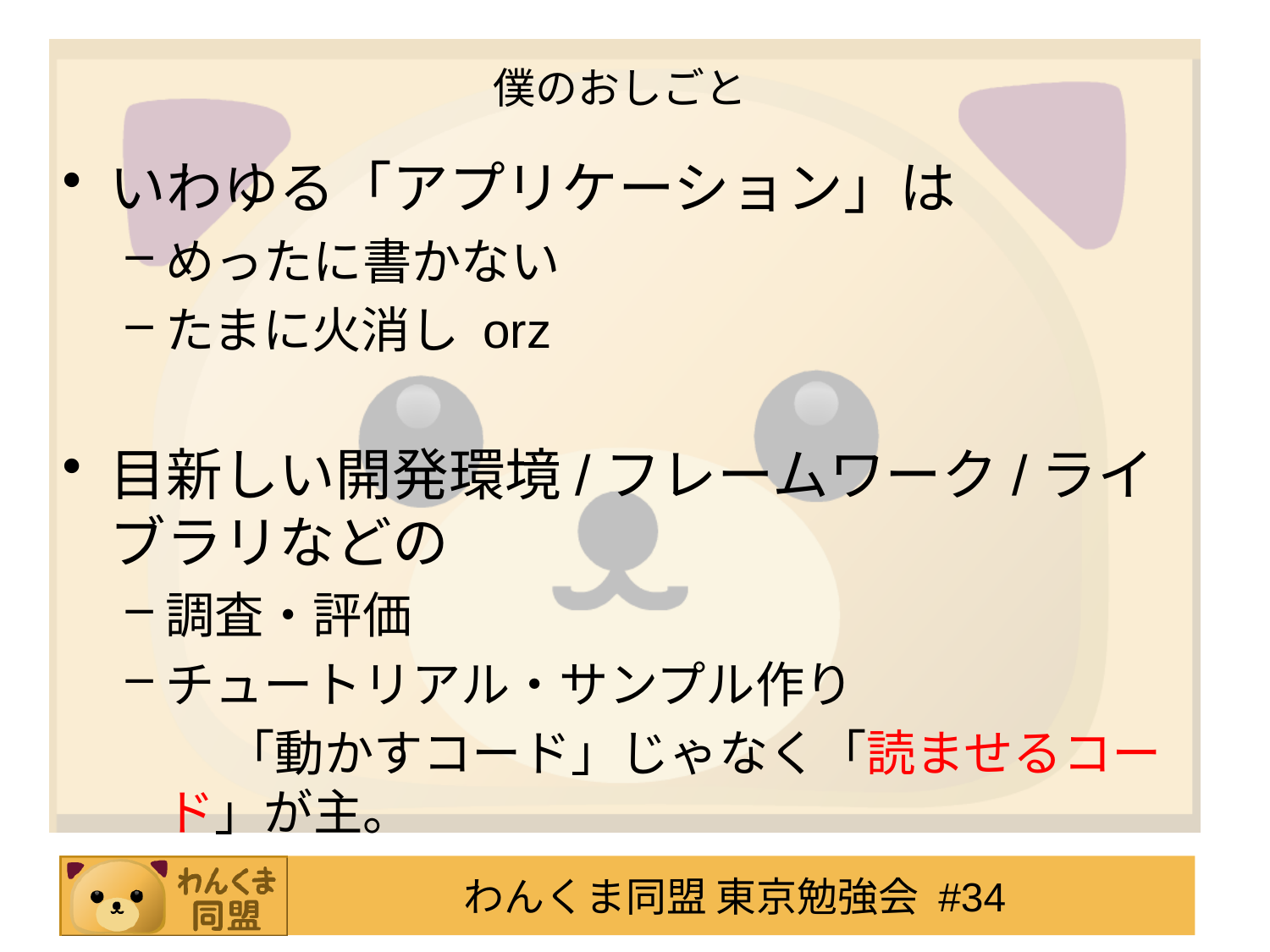

# 僕のおしごと
いわゆる「アプリケーション」は
めったに書かない
たまに火消し orz

目新しい開発環境/フレームワーク/ライブラリなどの
調査・評価
チュートリアル・サンプル作り
        「動かすコード」じゃなく「読ませるコード」が主。